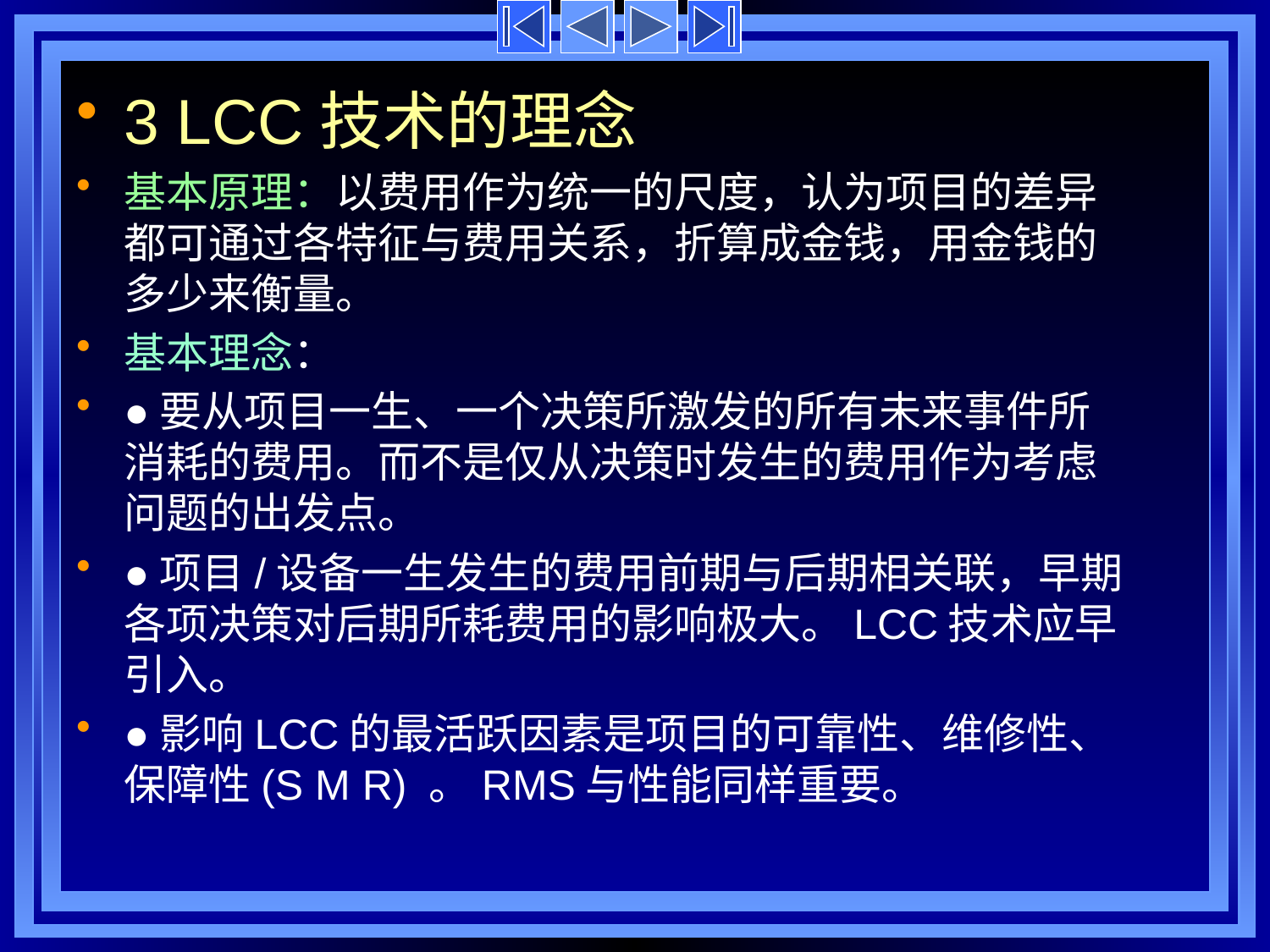

3 LCC技术的理念
基本原理：以费用作为统一的尺度，认为项目的差异都可通过各特征与费用关系，折算成金钱，用金钱的多少来衡量。
基本理念：
●要从项目一生、一个决策所激发的所有未来事件所消耗的费用。而不是仅从决策时发生的费用作为考虑问题的出发点。
●项目/设备一生发生的费用前期与后期相关联，早期各项决策对后期所耗费用的影响极大。LCC技术应早引入。
●影响LCC的最活跃因素是项目的可靠性、维修性、保障性(S M R) 。RMS与性能同样重要。

#